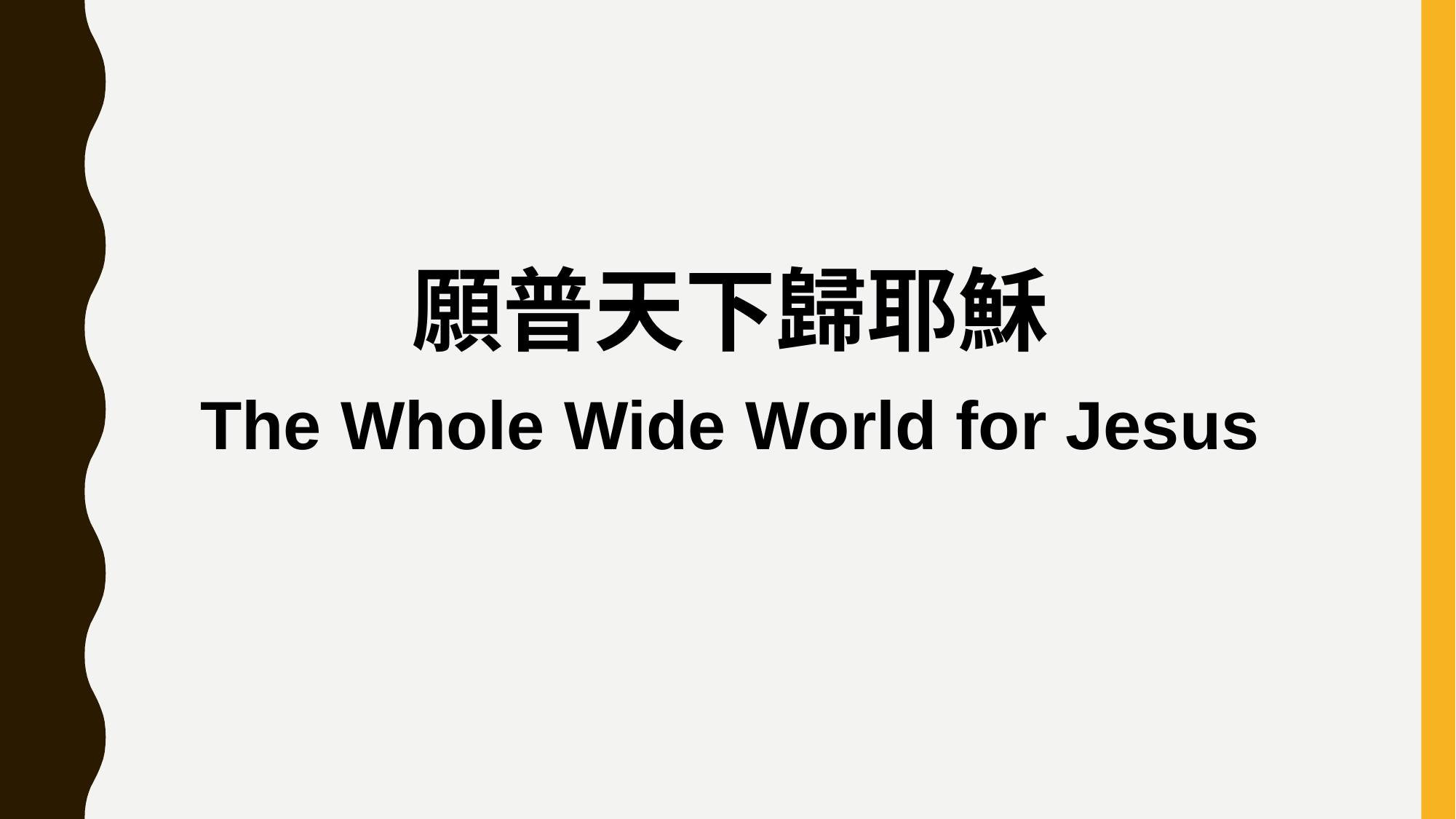

願普天下歸耶穌
The Whole Wide World for Jesus